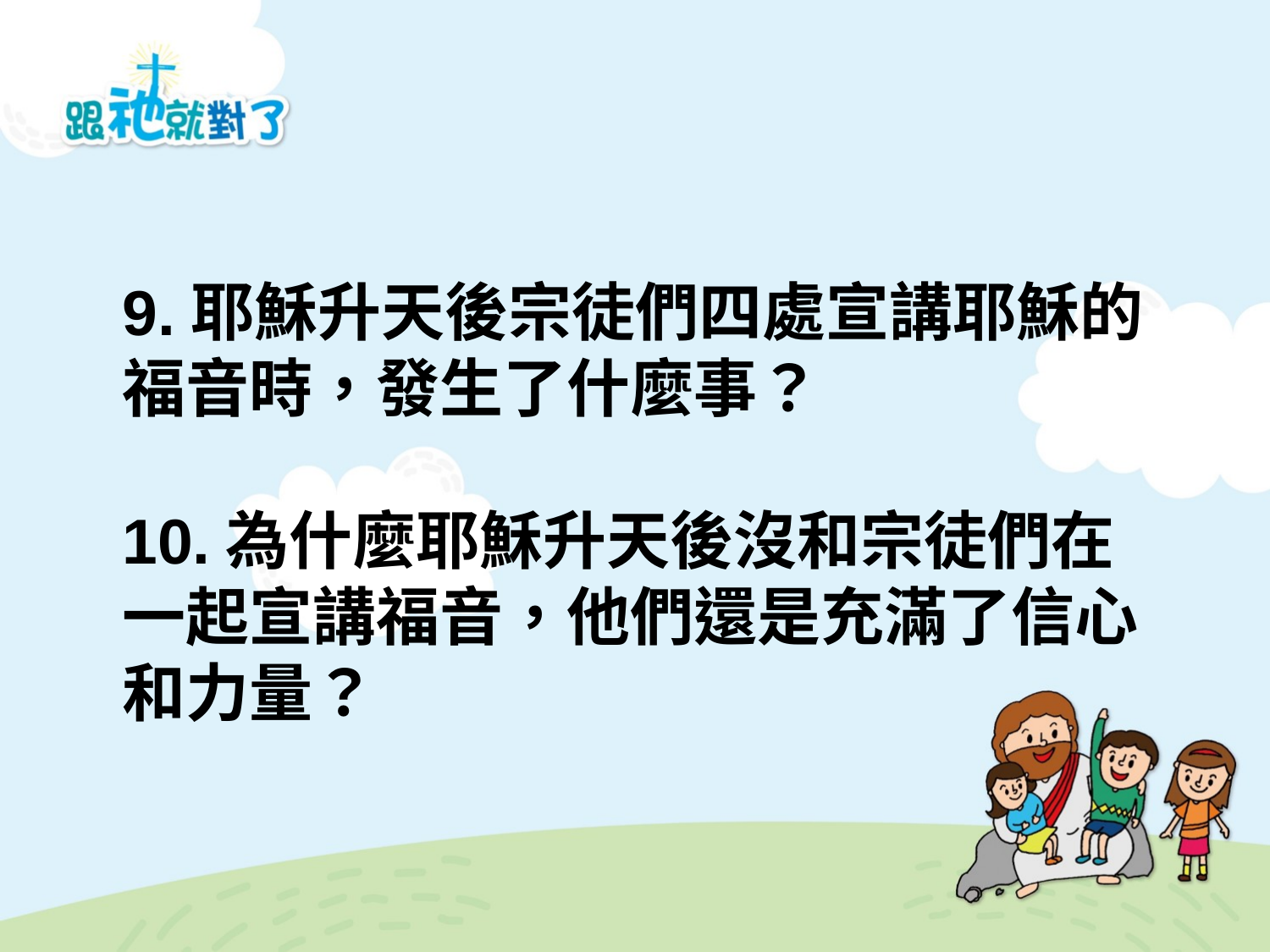

9.耶穌升天後宗徒們四處宣講耶穌的福音時，發生了什麼事？

10.為什麼耶穌升天後沒和宗徒們在一起宣講福音，他們還是充滿了信心和力量？